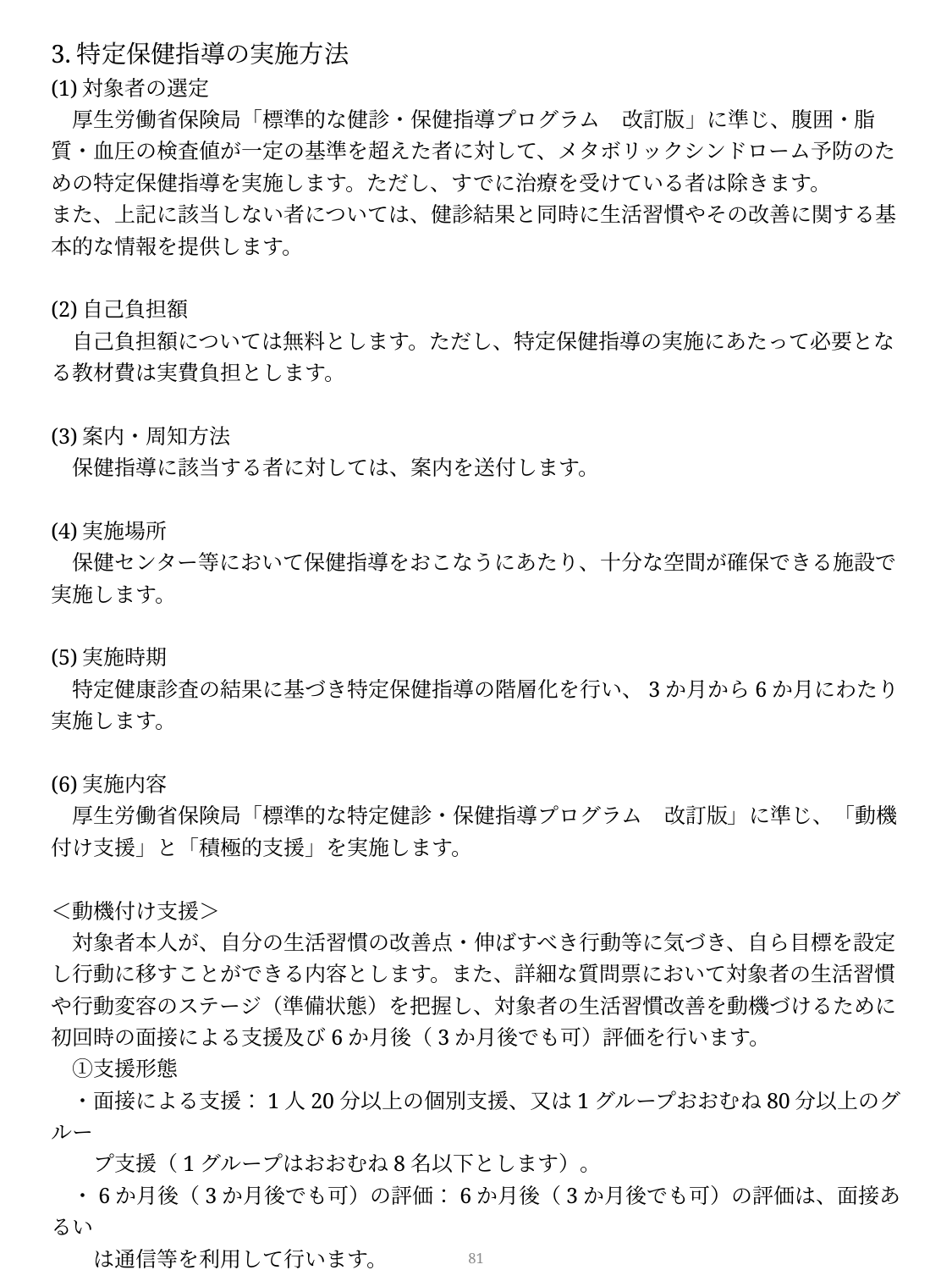

3.特定保健指導の実施方法
(1)対象者の選定
　厚生労働省保険局「標準的な健診・保健指導プログラム　改訂版」に準じ、腹囲・脂質・血圧の検査値が一定の基準を超えた者に対して、メタボリックシンドローム予防のための特定保健指導を実施します。ただし、すでに治療を受けている者は除きます。
また、上記に該当しない者については、健診結果と同時に生活習慣やその改善に関する基本的な情報を提供します。

(2)自己負担額
　自己負担額については無料とします。ただし、特定保健指導の実施にあたって必要となる教材費は実費負担とします。

(3)案内・周知方法
　保健指導に該当する者に対しては、案内を送付します。

(4)実施場所
　保健センター等において保健指導をおこなうにあたり、十分な空間が確保できる施設で実施します。

(5)実施時期
　特定健康診査の結果に基づき特定保健指導の階層化を行い、3か月から6か月にわたり実施します。

(6)実施内容
　厚生労働省保険局「標準的な特定健診・保健指導プログラム　改訂版」に準じ、「動機付け支援」と「積極的支援」を実施します。

＜動機付け支援＞
　対象者本人が、自分の生活習慣の改善点・伸ばすべき行動等に気づき、自ら目標を設定し行動に移すことができる内容とします。また、詳細な質問票において対象者の生活習慣や行動変容のステージ（準備状態）を把握し、対象者の生活習慣改善を動機づけるために初回時の面接による支援及び6か月後（3か月後でも可）評価を行います。
　①支援形態
　・面接による支援：1人20分以上の個別支援、又は1グループおおむね80分以上のグルー
　　プ支援（1グループはおおむね8名以下とします）。
　・6か月後（3か月後でも可）の評価：6か月後（3か月後でも可）の評価は、面接あるい
　　は通信等を利用して行います。

81